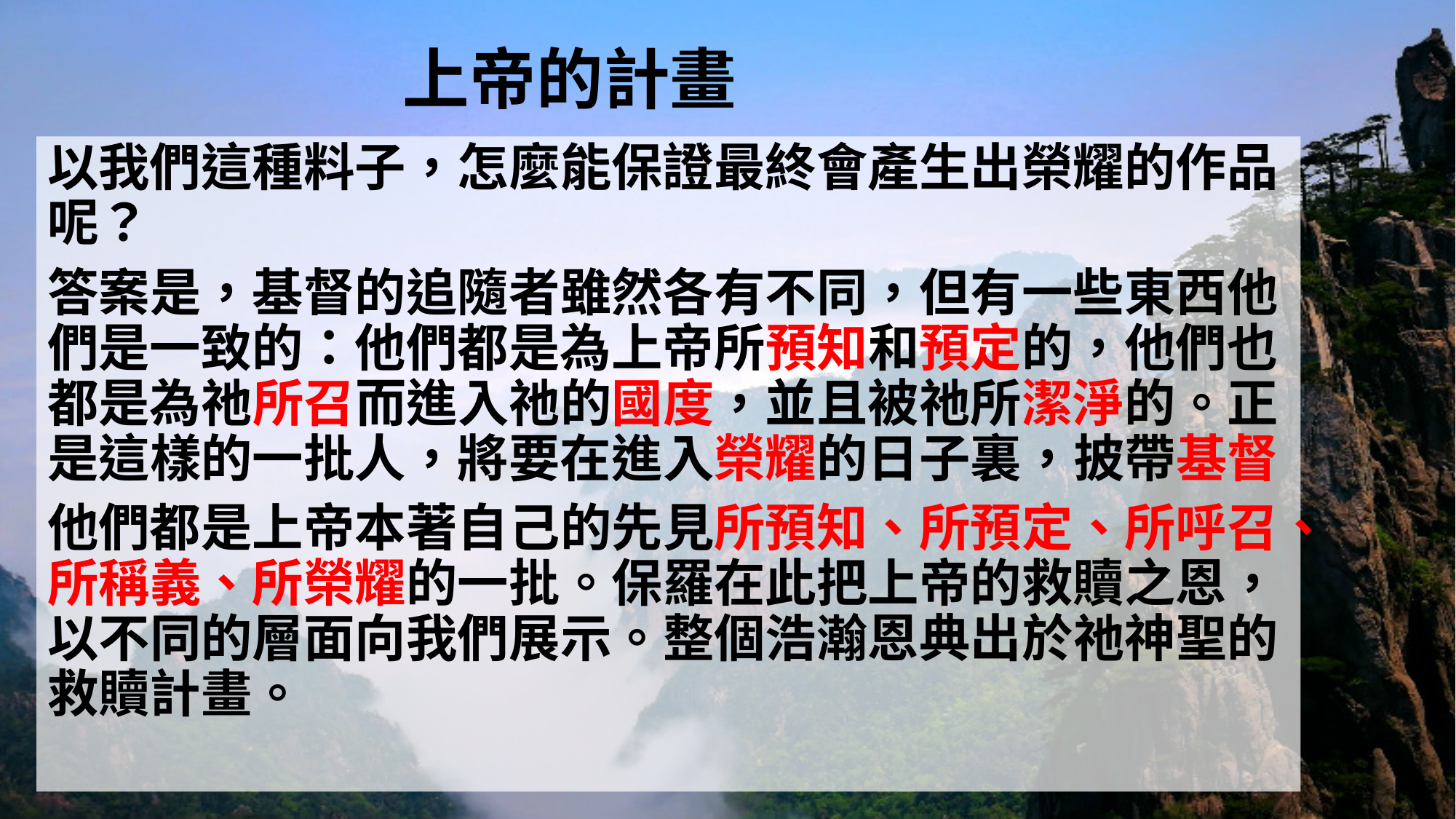

# 上帝的計畫
以我們這種料子，怎麼能保證最終會產生出榮耀的作品呢？
答案是，基督的追隨者雖然各有不同，但有一些東西他們是一致的：他們都是為上帝所預知和預定的，他們也都是為祂所召而進入祂的國度，並且被祂所潔淨的。正是這樣的一批人，將要在進入榮耀的日子裏，披帶基督
他們都是上帝本著自己的先見所預知、所預定、所呼召、所稱義、所榮耀的一批。保羅在此把上帝的救贖之恩，以不同的層面向我們展示。整個浩瀚恩典出於祂神聖的救贖計畫。